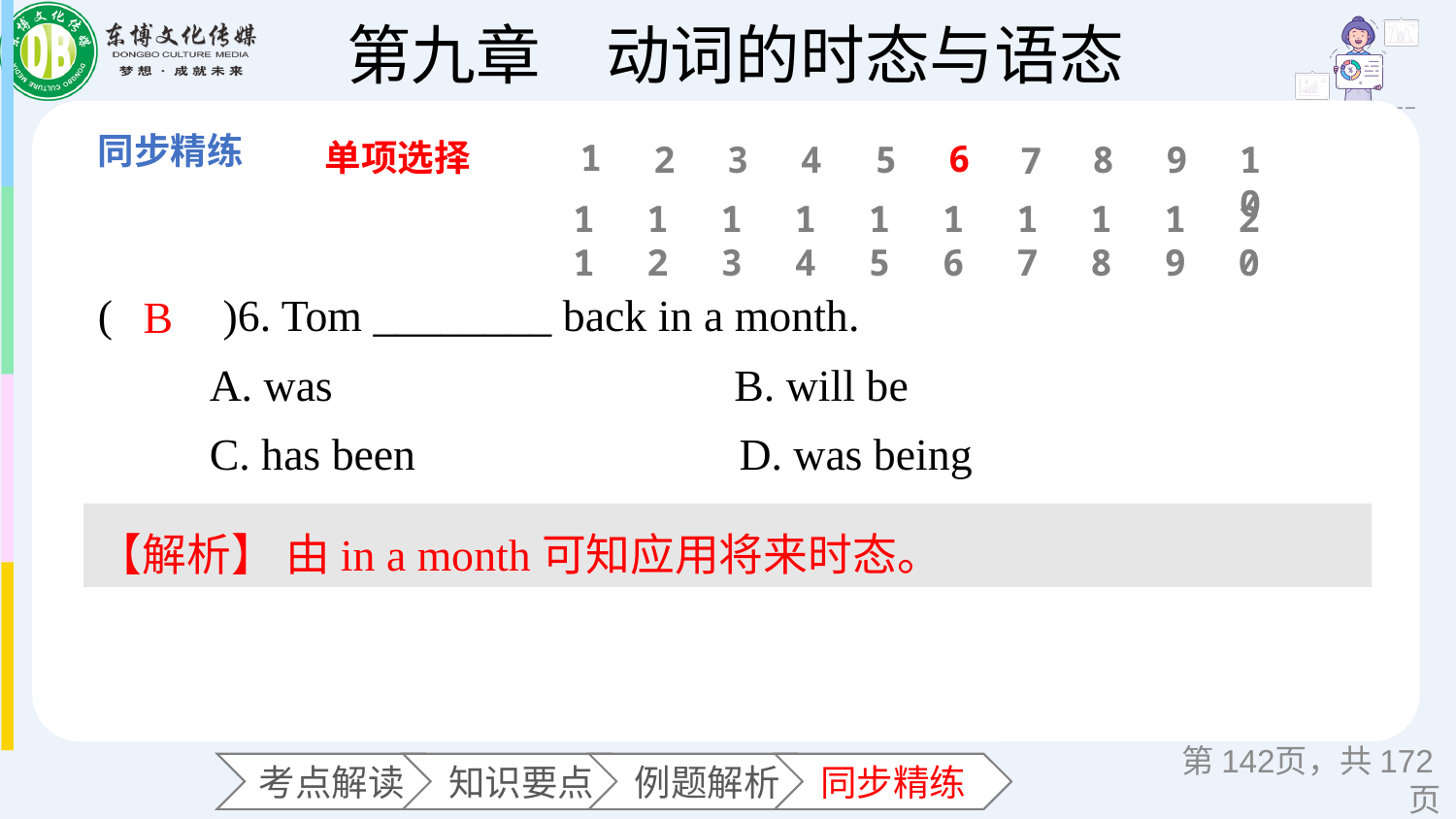

单项选择
1
6
2
3
4
5
8
9
10
7
11
12
13
14
15
16
17
18
19
20
(　　)6. Tom ________ back in a month.
          A. was                                    B. will be
          C. has been                             D. was being
B
【解析】 由in a month可知应用将来时态。
第142页，共172页